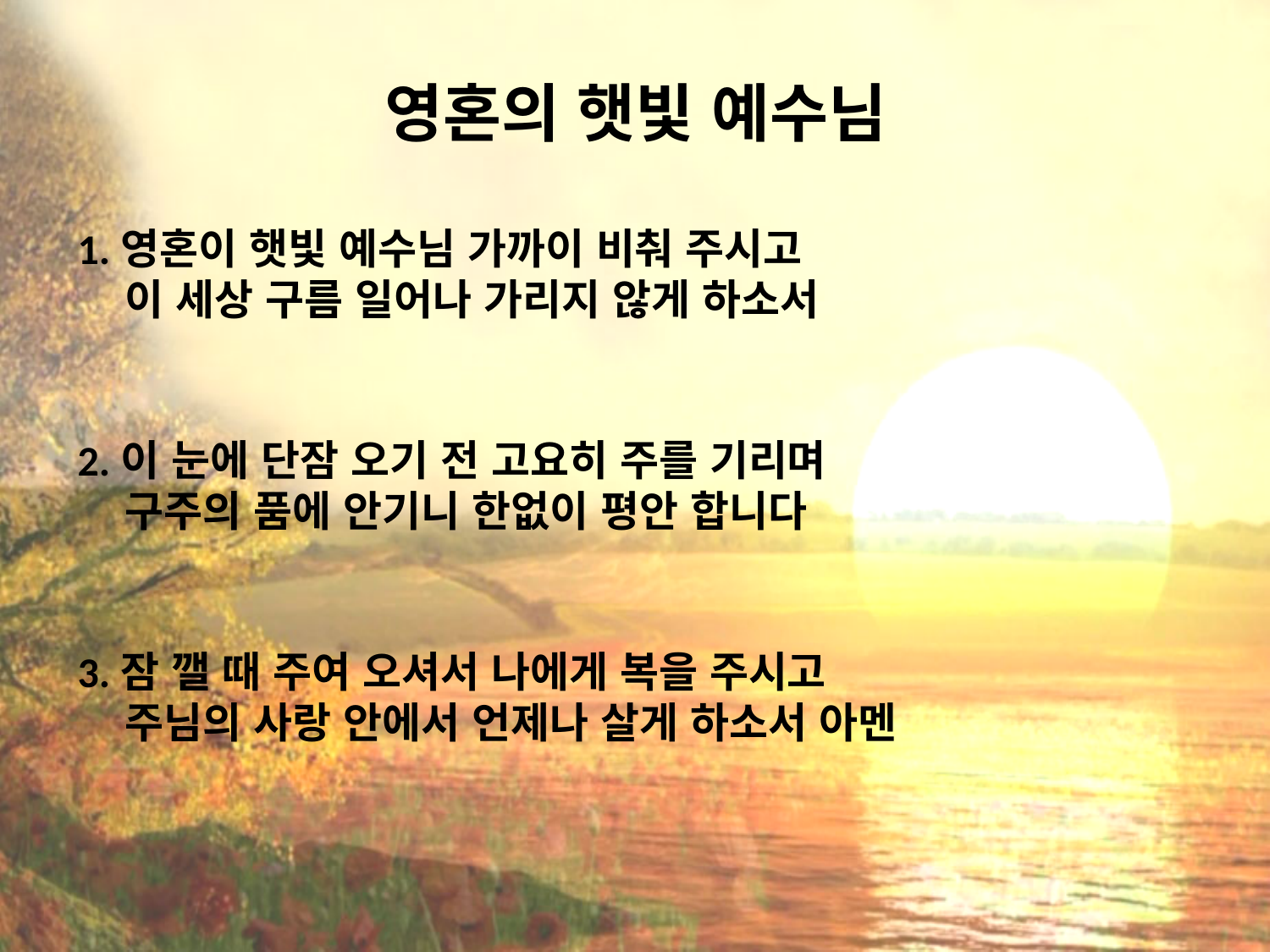

# 영혼의 햇빛 예수님
1.영혼이 햇빛 예수님 가까이 비춰 주시고
    이 세상 구름 일어나 가리지 않게 하소서
2.이 눈에 단잠 오기 전 고요히 주를 기리며
    구주의 품에 안기니 한없이 평안 합니다
3.잠 깰 때 주여 오셔서 나에게 복을 주시고
    주님의 사랑 안에서 언제나 살게 하소서 아멘